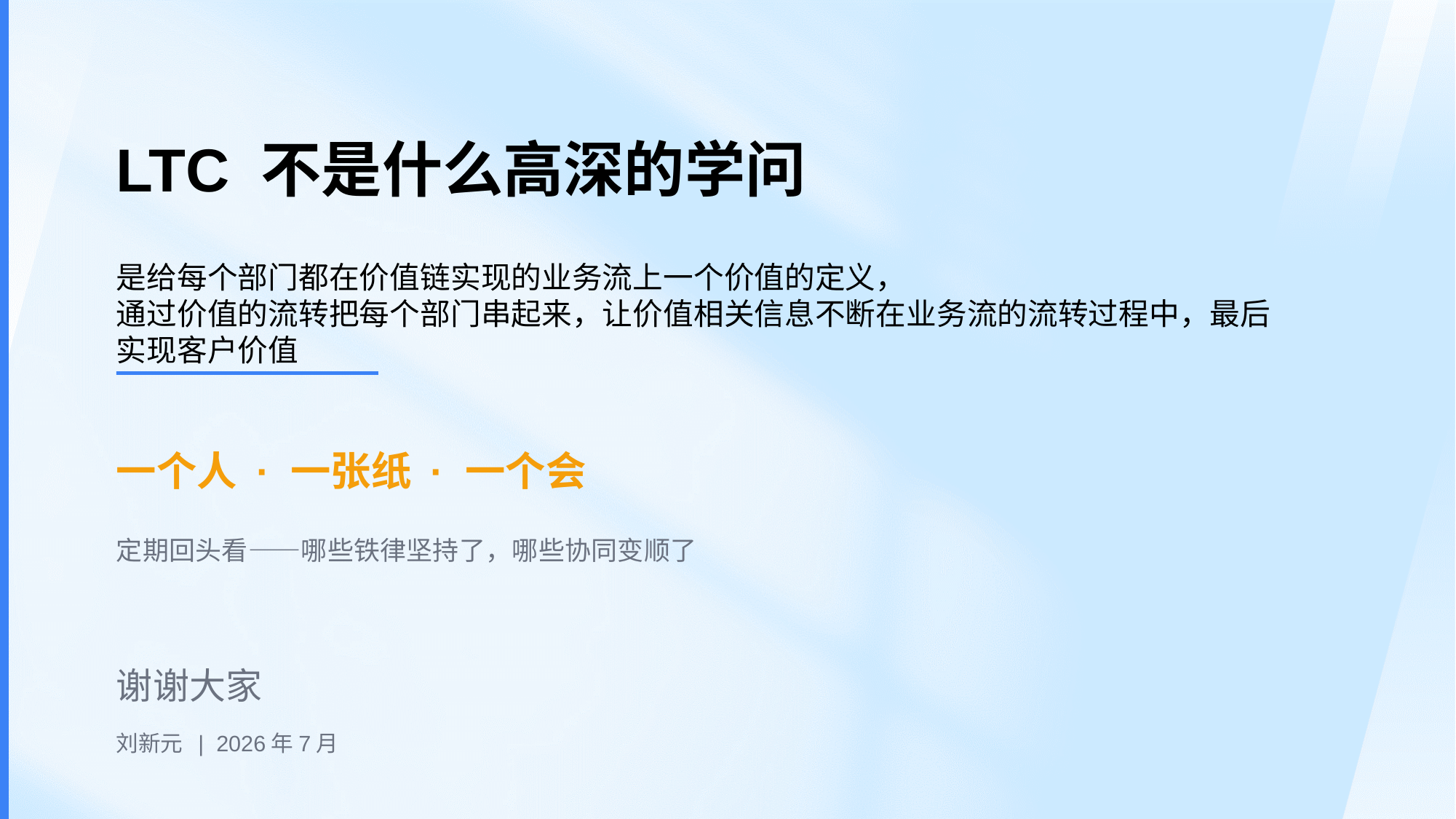

LTC 不是什么高深的学问
是给每个部门都在价值链实现的业务流上一个价值的定义，
通过价值的流转把每个部门串起来，让价值相关信息不断在业务流的流转过程中，最后实现客户价值

一个人 · 一张纸 · 一个会
定期回头看——哪些铁律坚持了，哪些协同变顺了
谢谢大家
刘新元  |  2026年7月